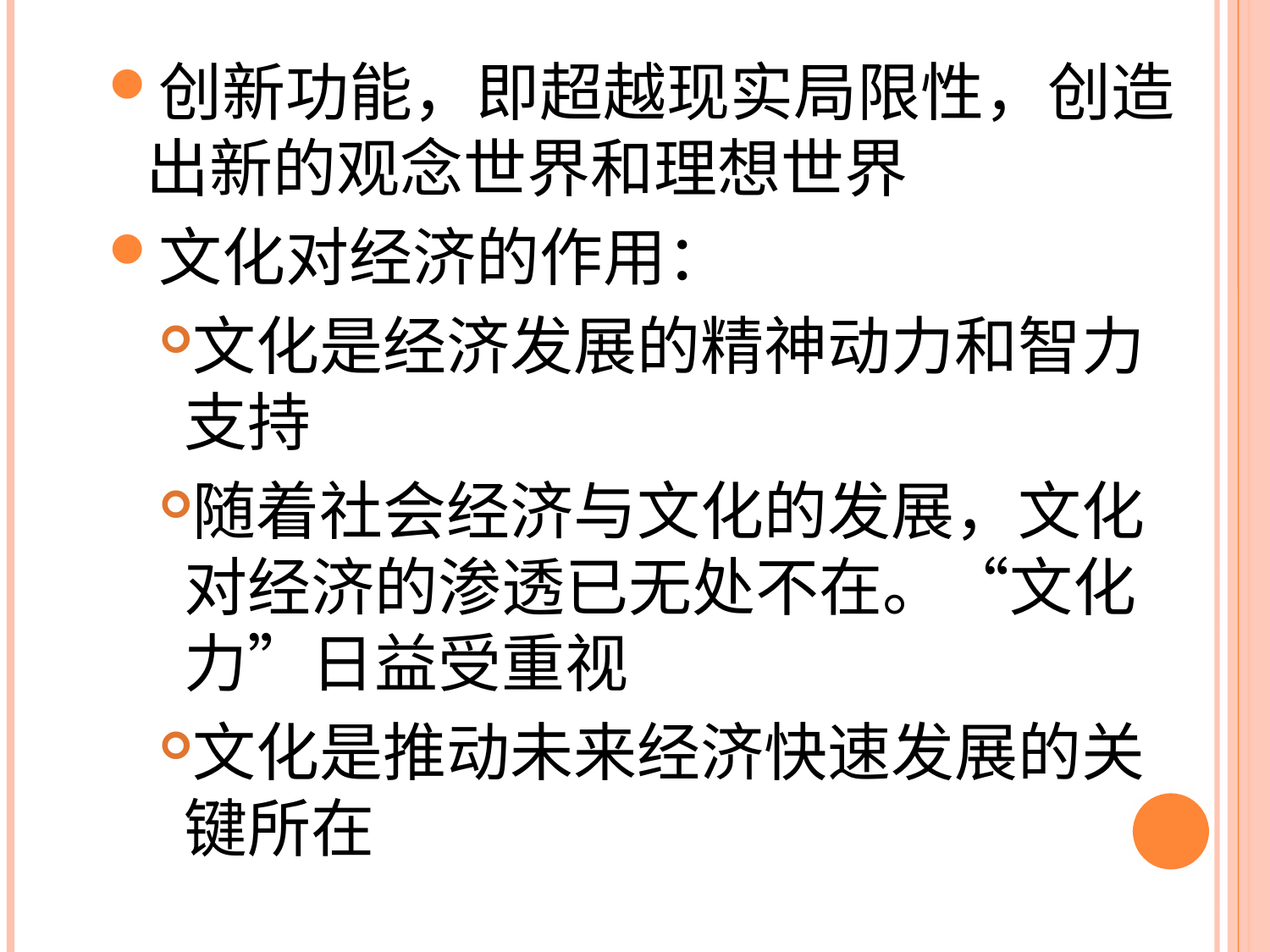

创新功能，即超越现实局限性，创造出新的观念世界和理想世界
文化对经济的作用：
文化是经济发展的精神动力和智力支持
随着社会经济与文化的发展，文化对经济的渗透已无处不在。“文化力”日益受重视
文化是推动未来经济快速发展的关键所在